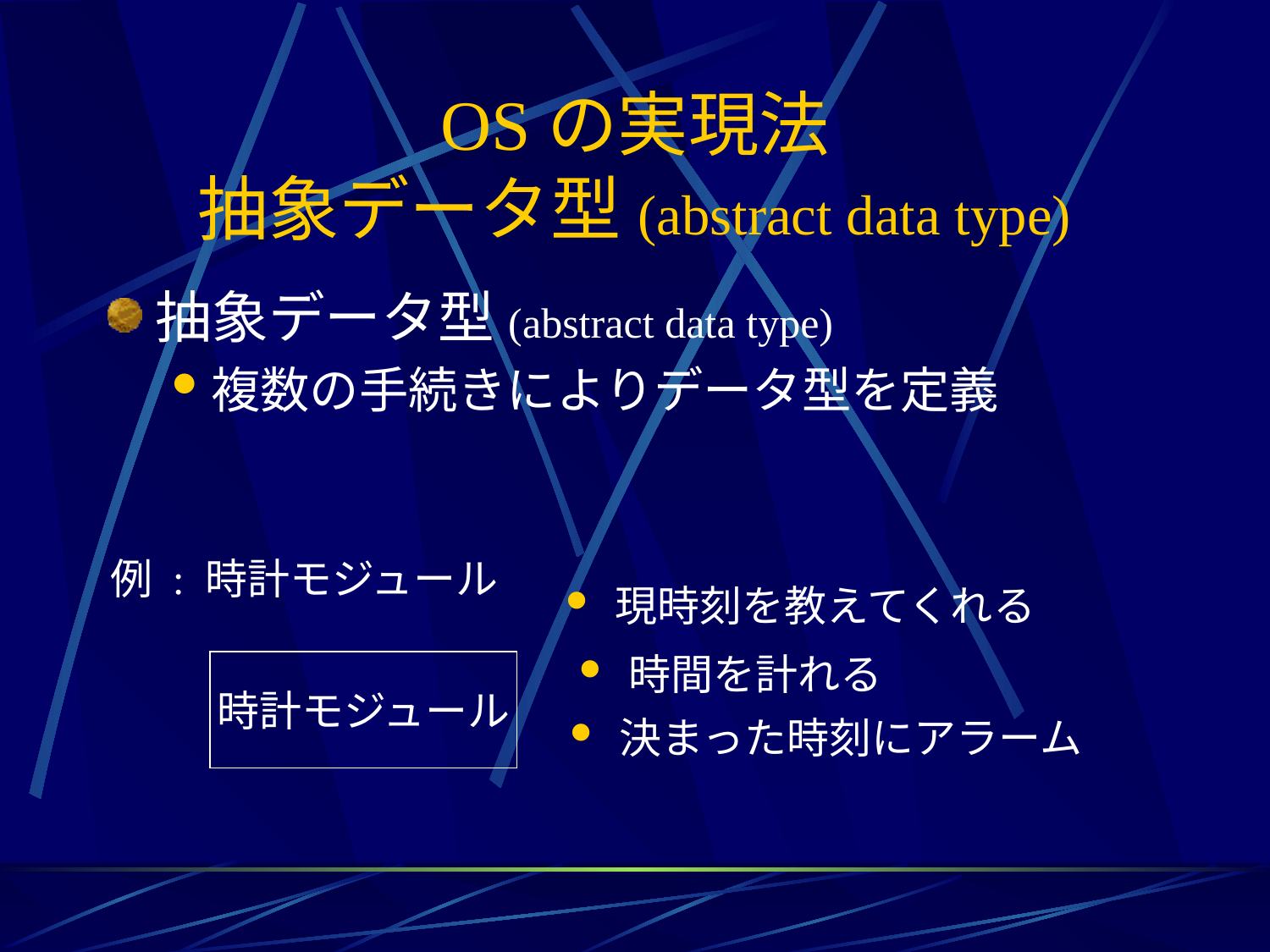

# OSの実現法 抽象データ型(abstract data type)
抽象データ型(abstract data type)
複数の手続きによりデータ型を定義
例 : 時計モジュール
時計モジュール
 現時刻を教えてくれる
 時間を計れる
 決まった時刻にアラーム